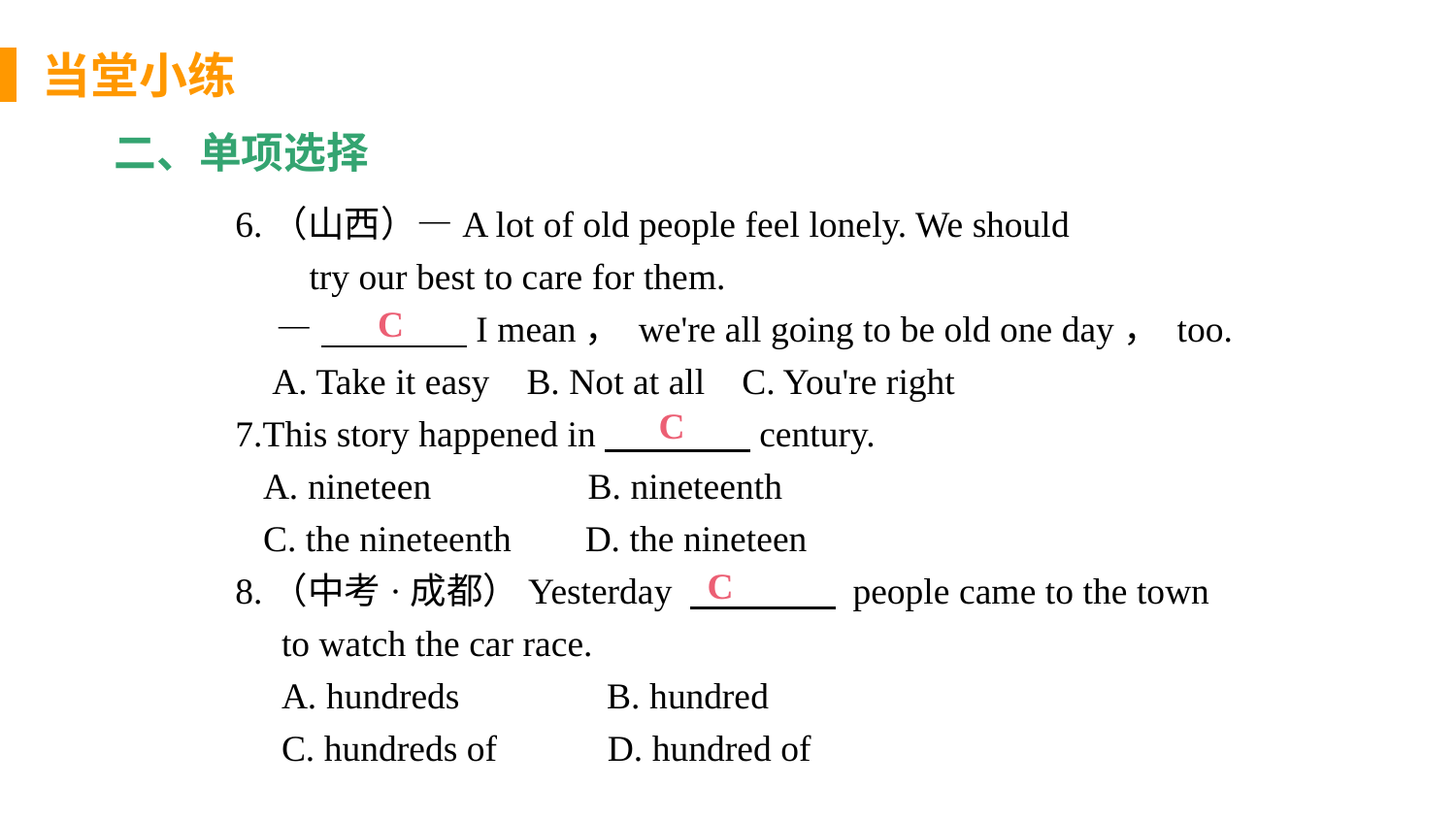

当堂小练

二、单项选择
6.（山西）—A lot of old people feel lonely. We should
        try our best to care for them.
     —　　　　I mean， we're all going to be old one day， too.
    A. Take it easy    B. Not at all    C. You're right
7.This story happened in　　　　century.
   A. nineteen                 B. nineteenth
   C. the nineteenth        D. the nineteen
8.（中考·成都）Yesterday 　　　　 people came to the town
     to watch the car race.
     A. hundreds                B. hundred
     C. hundreds of            D. hundred of
C
C
C